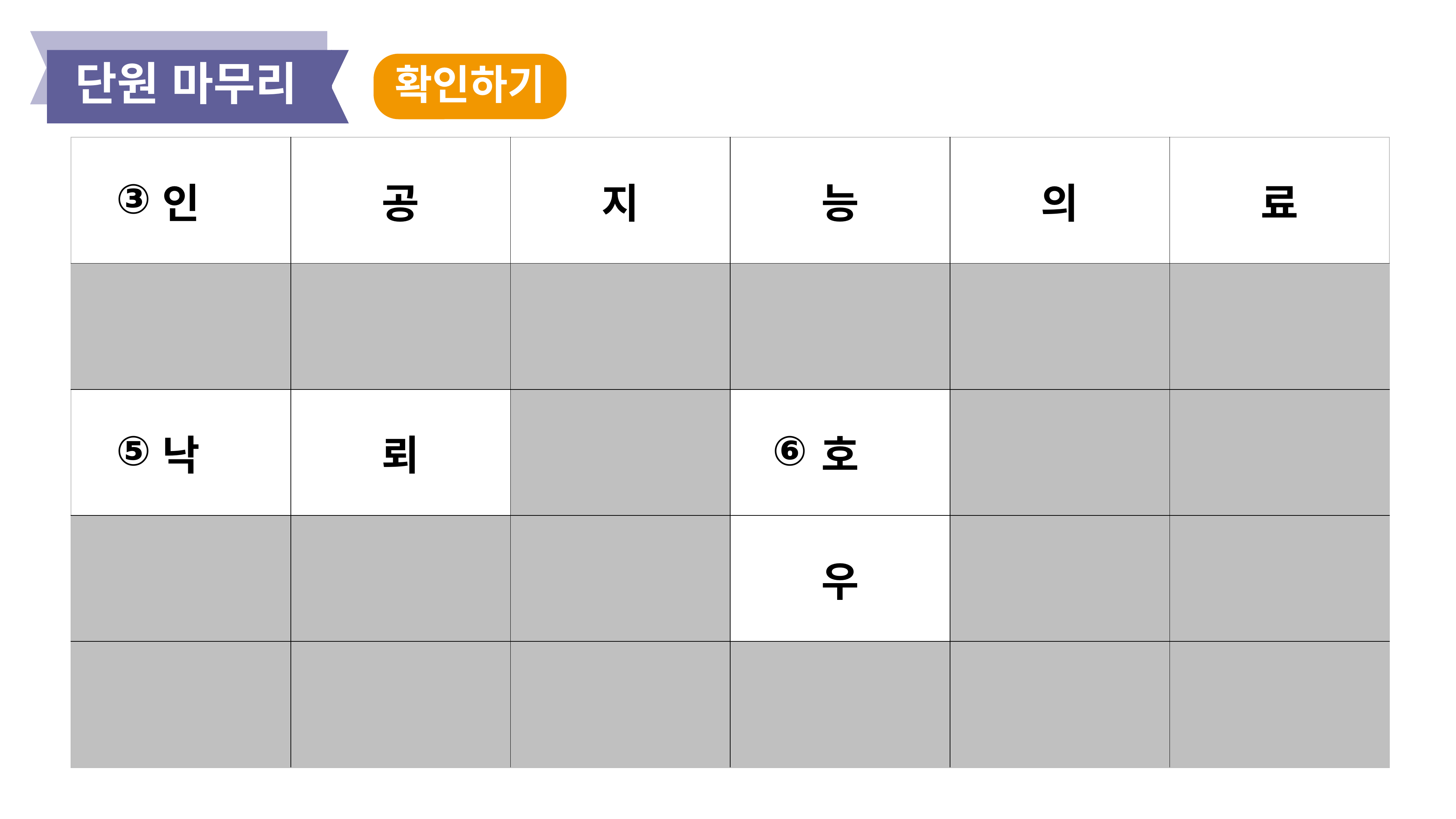

단원 마무리

확인하기
| 인 | 공 | 지 | 능 | 의 | 료 |
| --- | --- | --- | --- | --- | --- |
|  |  |  |  |  |  |
| 낙 | 뢰 |  | 호 |  |  |
|  |  |  | 우 |  |  |
|  |  |  |  |  |  |
③
⑤
⑥